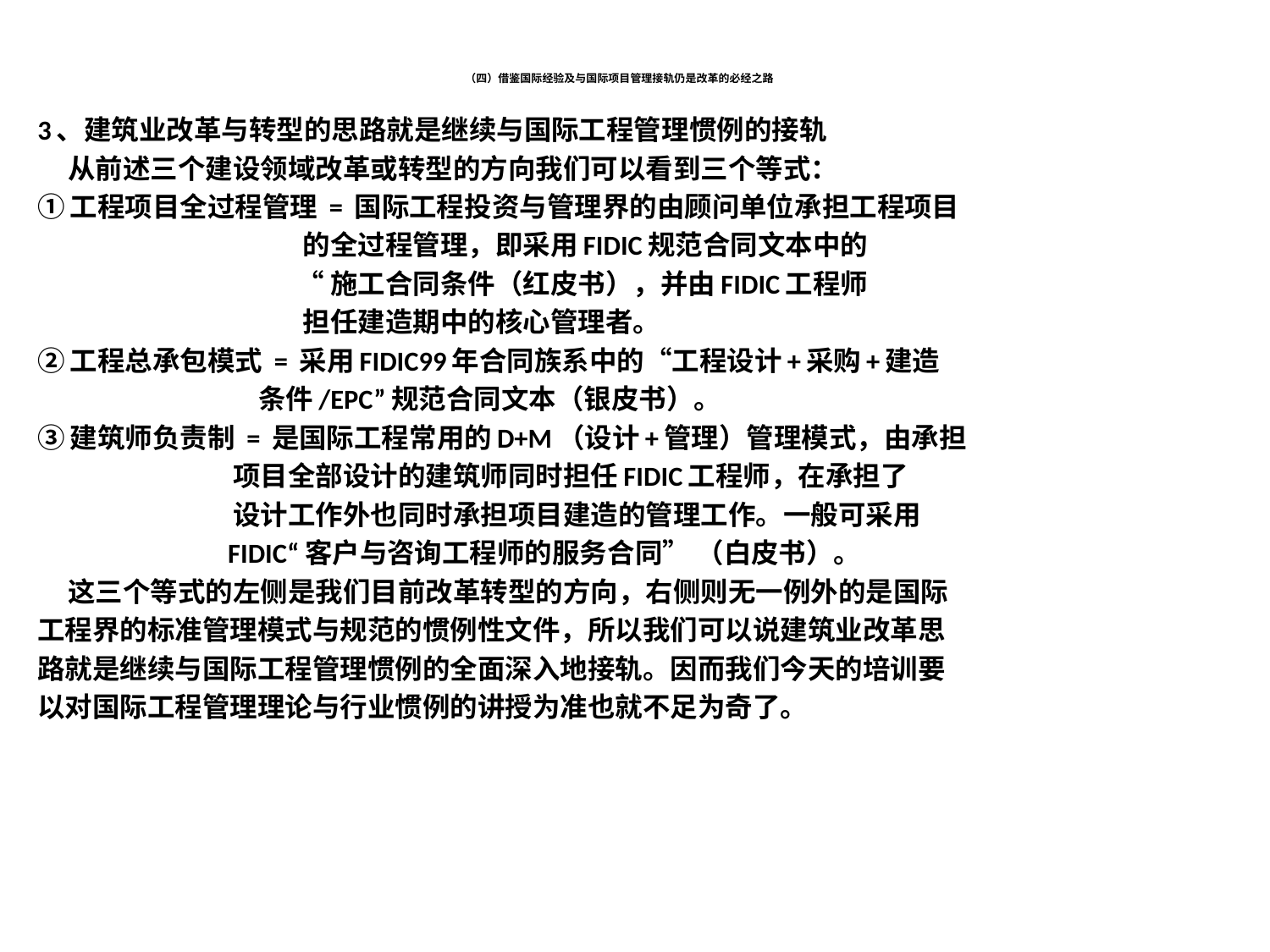

# （四）借鉴国际经验及与国际项目管理接轨仍是改革的必经之路
3、建筑业改革与转型的思路就是继续与国际工程管理惯例的接轨
    从前述三个建设领域改革或转型的方向我们可以看到三个等式：
①工程项目全过程管理 = 国际工程投资与管理界的由顾问单位承担工程项目
                                         的全过程管理，即采用FIDIC规范合同文本中的
                                         “施工合同条件（红皮书），并由FIDIC工程师
                                         担任建造期中的核心管理者。
②工程总承包模式 = 采用FIDIC99年合同族系中的“工程设计+采购+建造
                                  条件/EPC”规范合同文本（银皮书）。
③建筑师负责制 = 是国际工程常用的D+M（设计+管理）管理模式，由承担
                              项目全部设计的建筑师同时担任FIDIC工程师，在承担了
                              设计工作外也同时承担项目建造的管理工作。一般可采用
                               FIDIC“客户与咨询工程师的服务合同” （白皮书）。
    这三个等式的左侧是我们目前改革转型的方向，右侧则无一例外的是国际
工程界的标准管理模式与规范的惯例性文件，所以我们可以说建筑业改革思
路就是继续与国际工程管理惯例的全面深入地接轨。因而我们今天的培训要
以对国际工程管理理论与行业惯例的讲授为准也就不足为奇了。